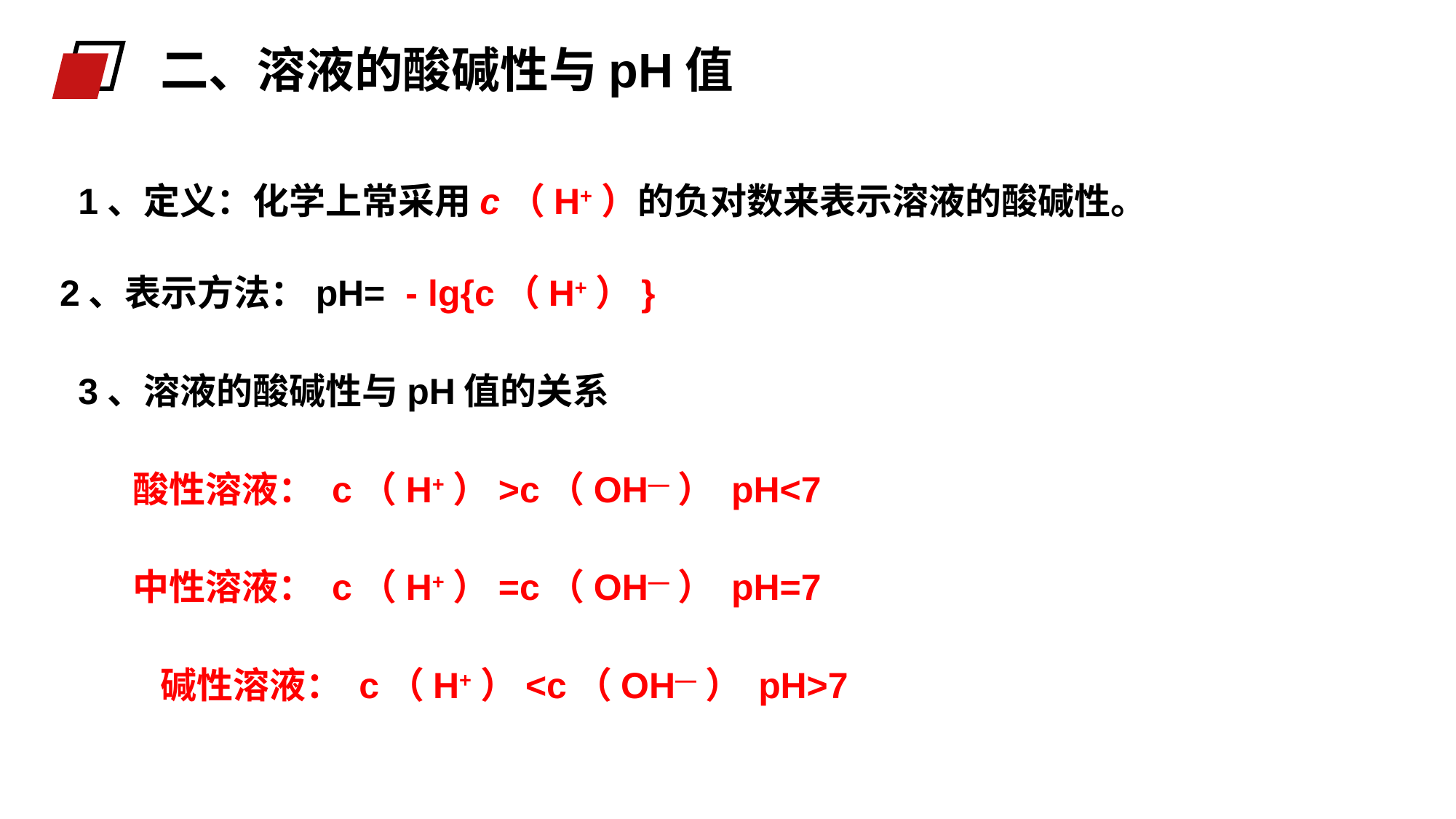

二、溶液的酸碱性与pH值
1、定义：化学上常采用c（H+）的负对数来表示溶液的酸碱性。
2、表示方法：pH=  - lg{c（H+）}
3、溶液的酸碱性与pH值的关系
酸性溶液： c（H+）>c（OH—） pH<7
中性溶液： c（H+）=c（OH—） pH=7
碱性溶液： c（H+）<c（OH—） pH>7